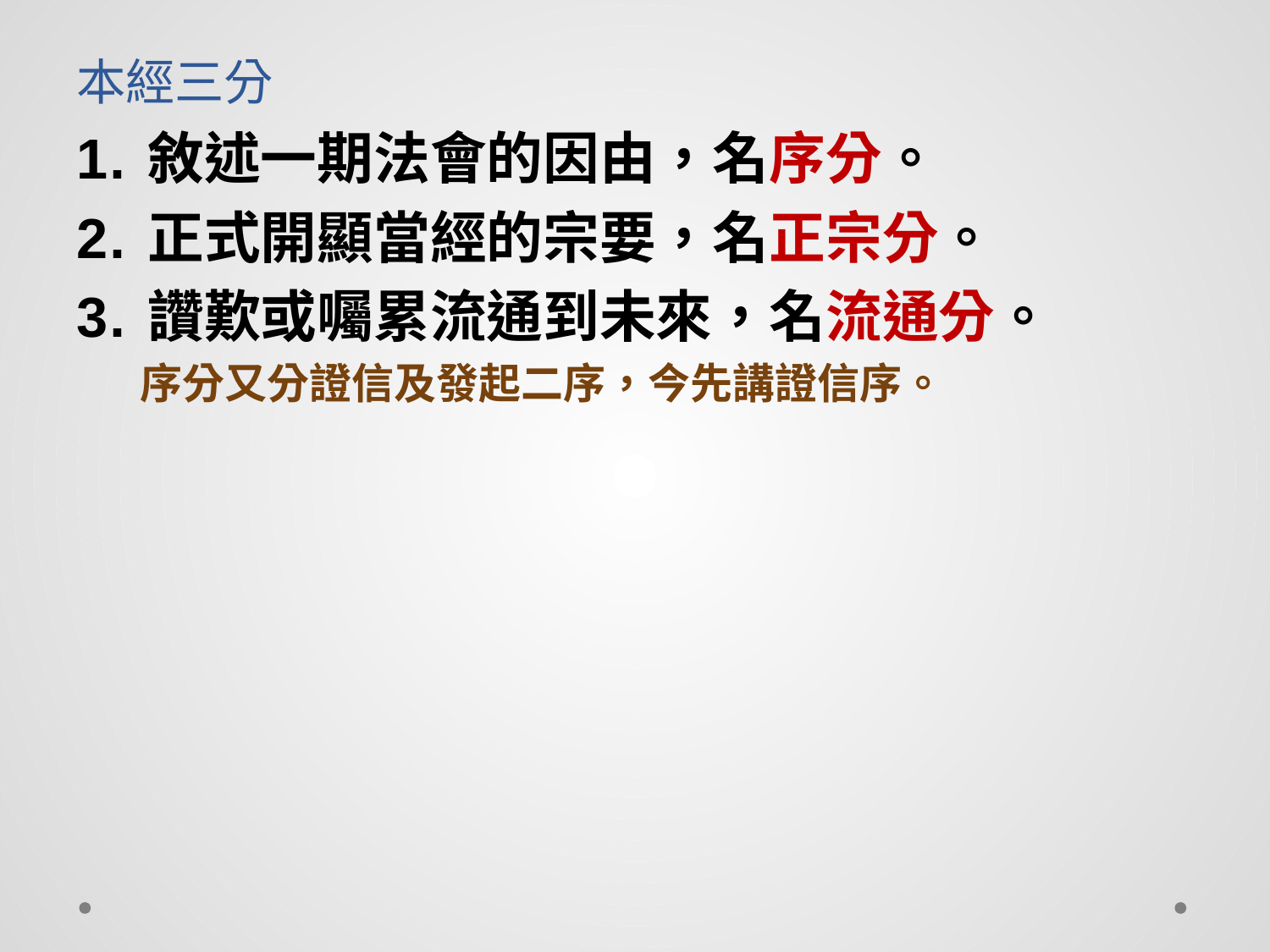

# 本經三分
敘述一期法會的因由，名序分。
正式開顯當經的宗要，名正宗分。
讚歎或囑累流通到未來，名流通分。
序分又分證信及發起二序，今先講證信序。